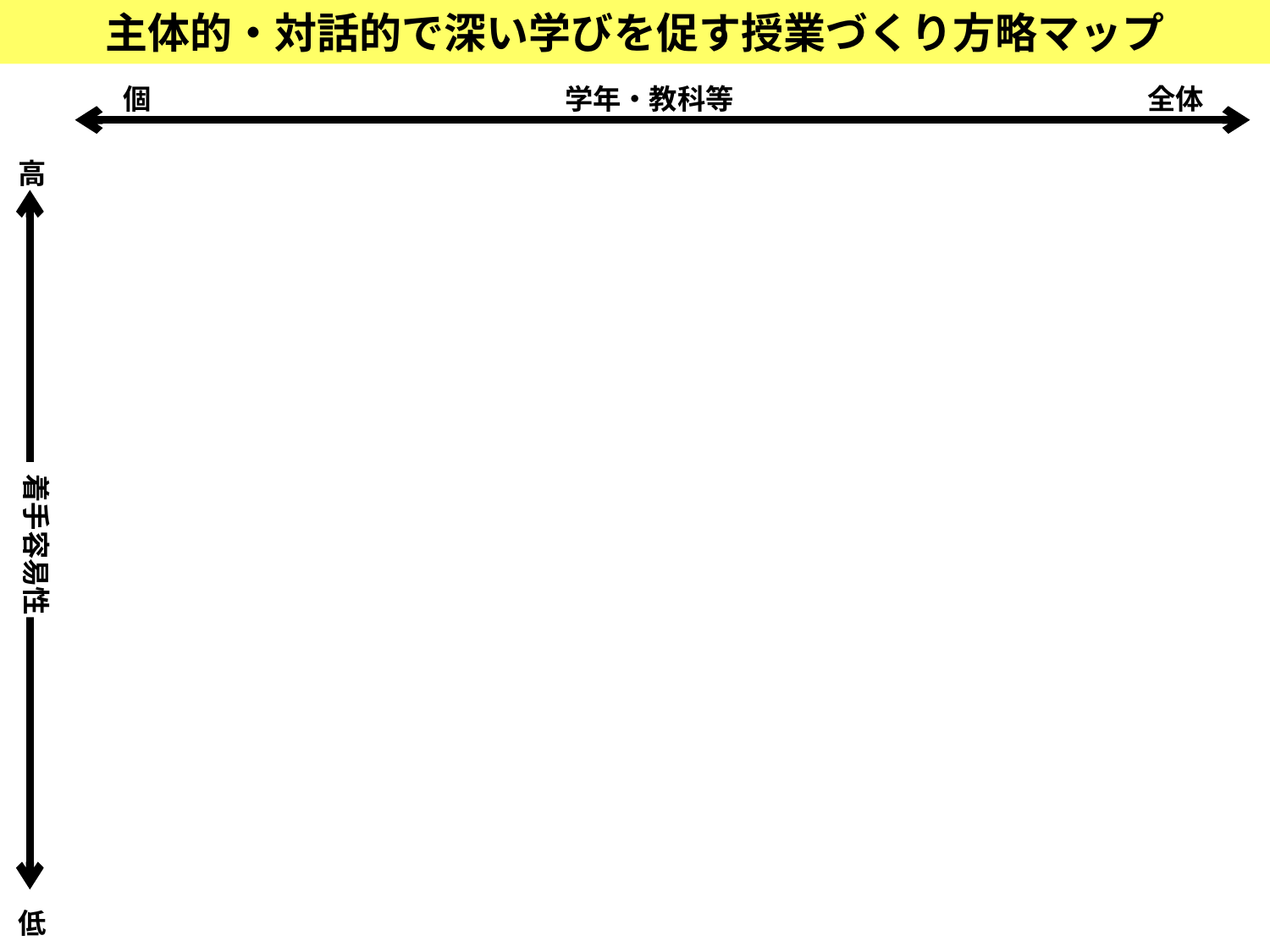

主体的・対話的で深い学びを促す授業づくり方略マップ
学年・教科等
個
全体
高
着手容易性
低